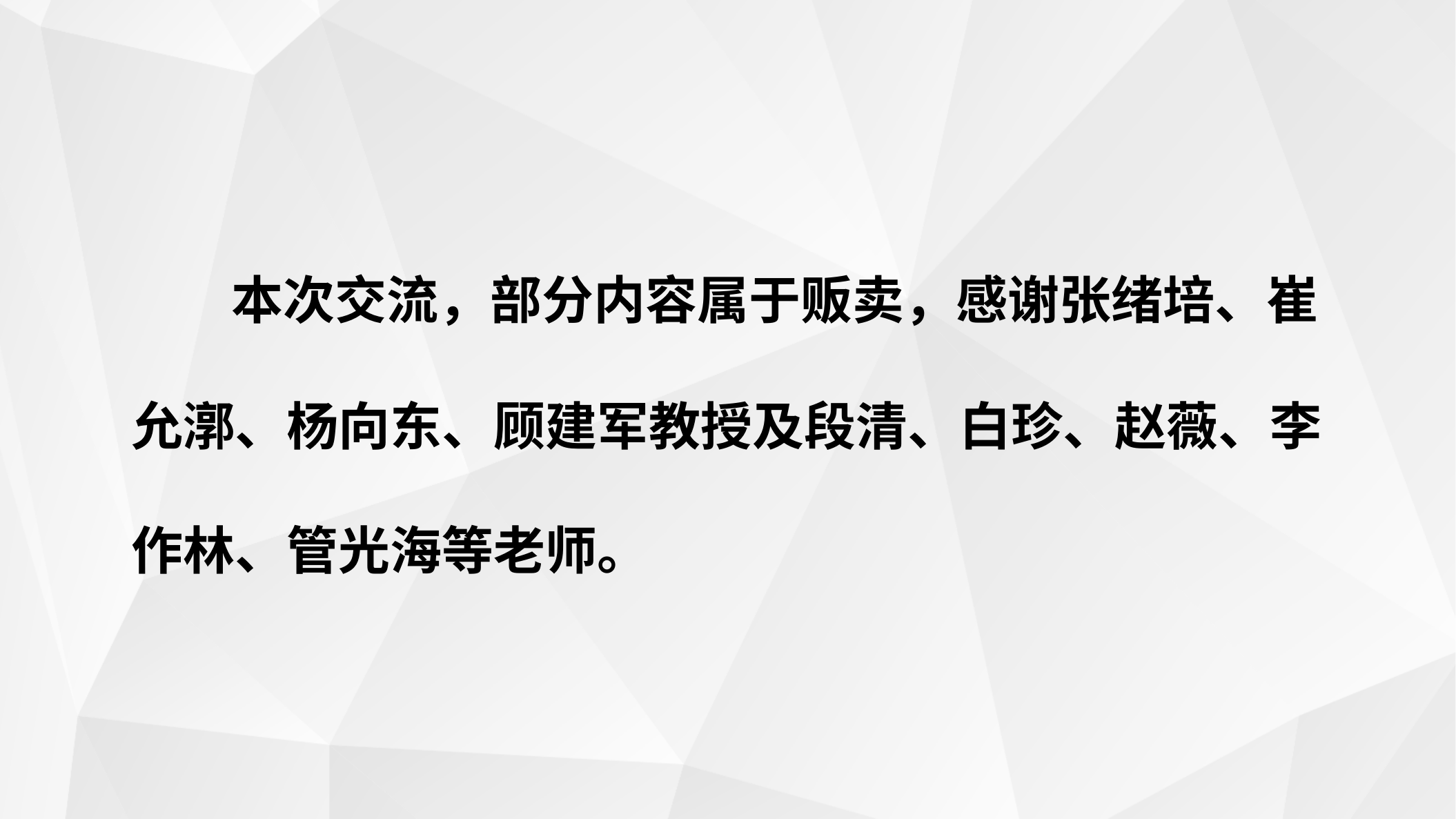

# 本次交流，部分内容属于贩卖，感谢张绪培、崔允漷、杨向东、顾建军教授及段清、白珍、赵薇、李作林、管光海等老师。